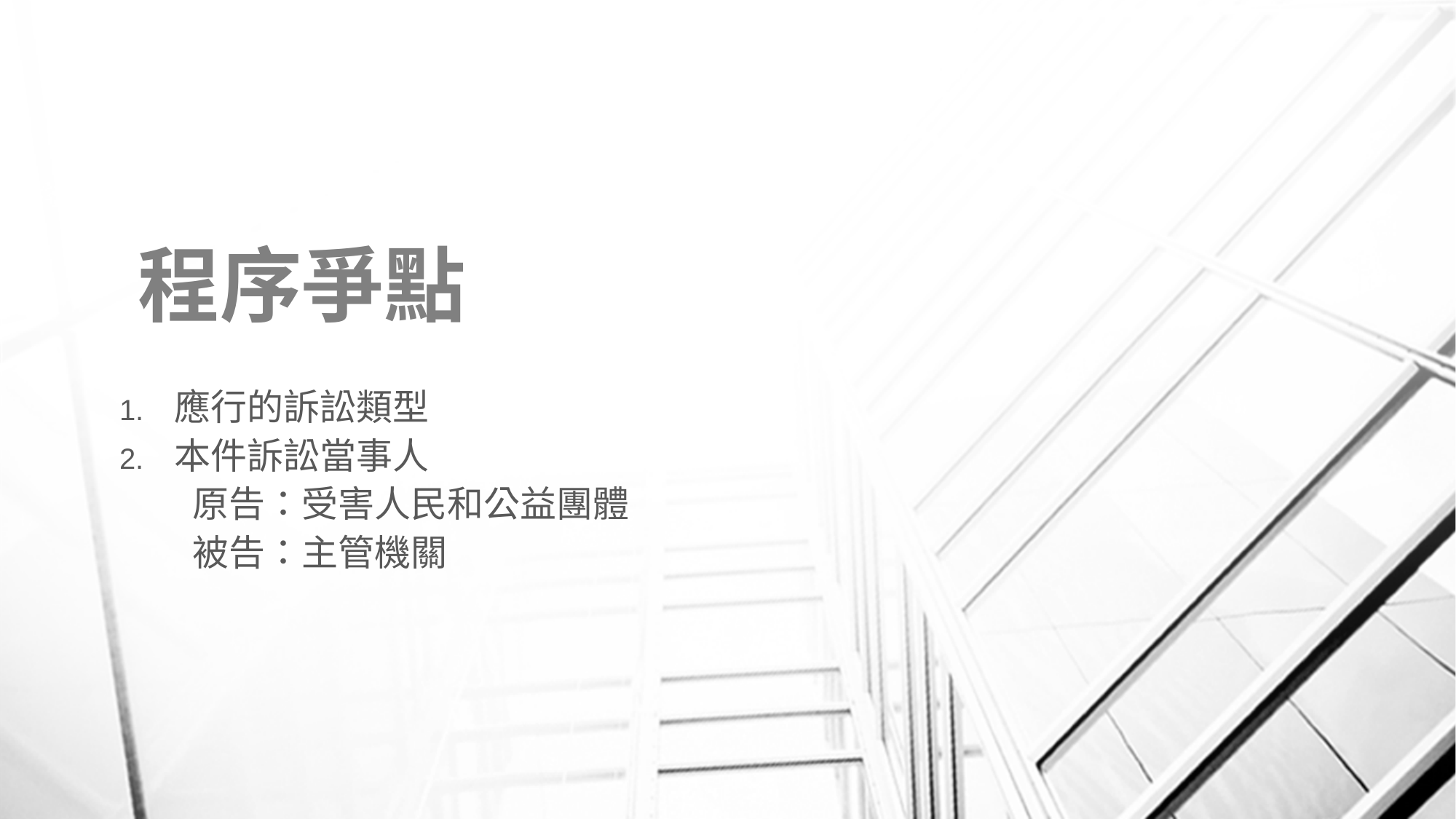

# 程序爭點
應行的訴訟類型
本件訴訟當事人
　　原告：受害人民和公益團體
　　被告：主管機關